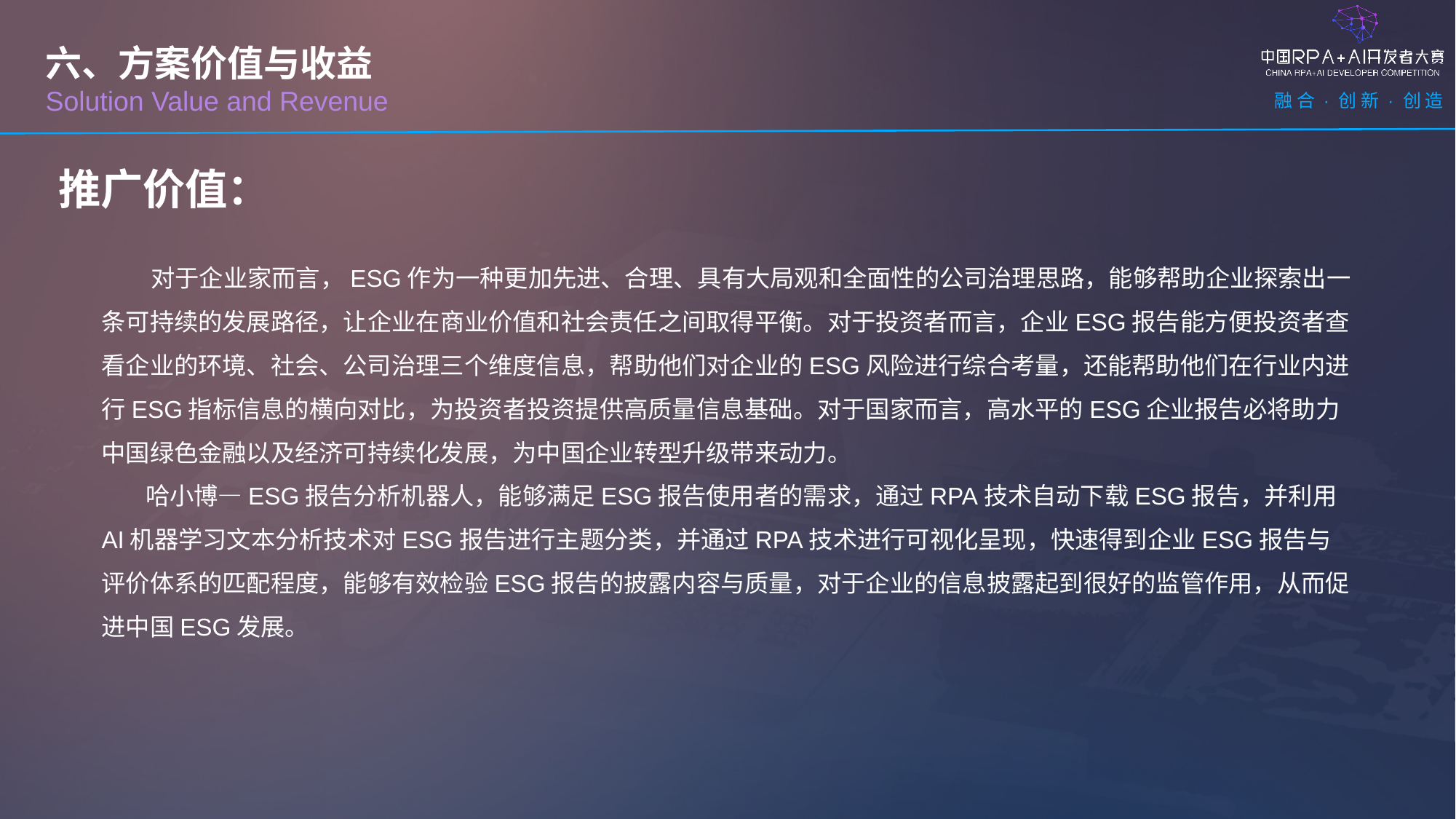

六、方案价值与收益
Solution Value and Revenue
推广价值：
        对于企业家而言，ESG作为一种更加先进、合理、具有大局观和全面性的公司治理思路，能够帮助企业探索出一条可持续的发展路径，让企业在商业价值和社会责任之间取得平衡。对于投资者而言，企业ESG报告能方便投资者查看企业的环境、社会、公司治理三个维度信息，帮助他们对企业的ESG风险进行综合考量，还能帮助他们在行业内进行ESG指标信息的横向对比，为投资者投资提供高质量信息基础。对于国家而言，高水平的ESG企业报告必将助力中国绿色金融以及经济可持续化发展，为中国企业转型升级带来动力。
       哈小博—ESG报告分析机器人，能够满足ESG报告使用者的需求，通过RPA技术自动下载ESG报告，并利用AI机器学习文本分析技术对ESG报告进行主题分类，并通过RPA技术进行可视化呈现，快速得到企业ESG报告与评价体系的匹配程度，能够有效检验ESG报告的披露内容与质量，对于企业的信息披露起到很好的监管作用，从而促进中国ESG发展。